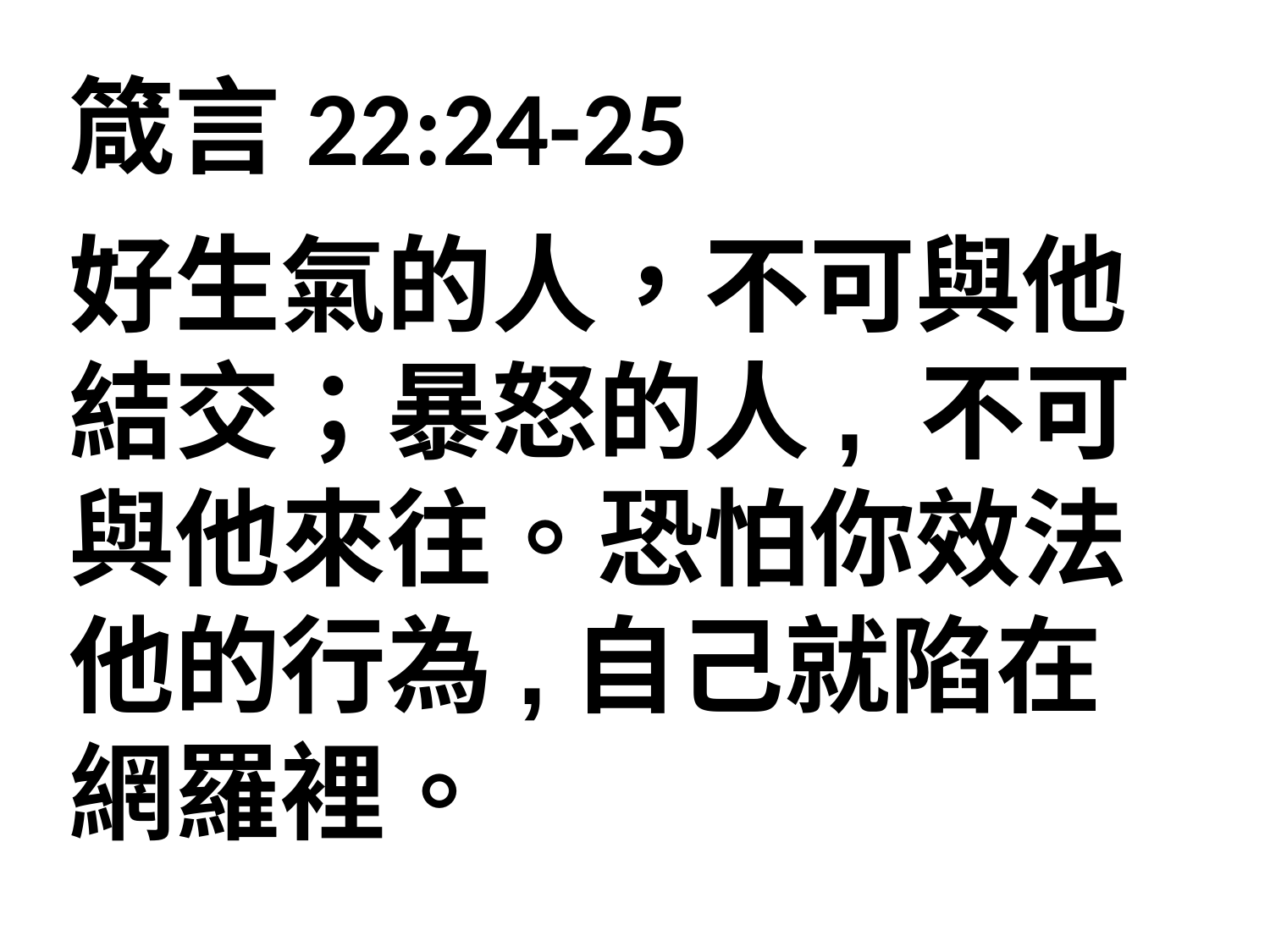

箴言22:24-25
好生氣的人，不可與他結交；暴怒的人, 不可與他來往。恐怕你效法他的行為,自己就陷在網羅裡。